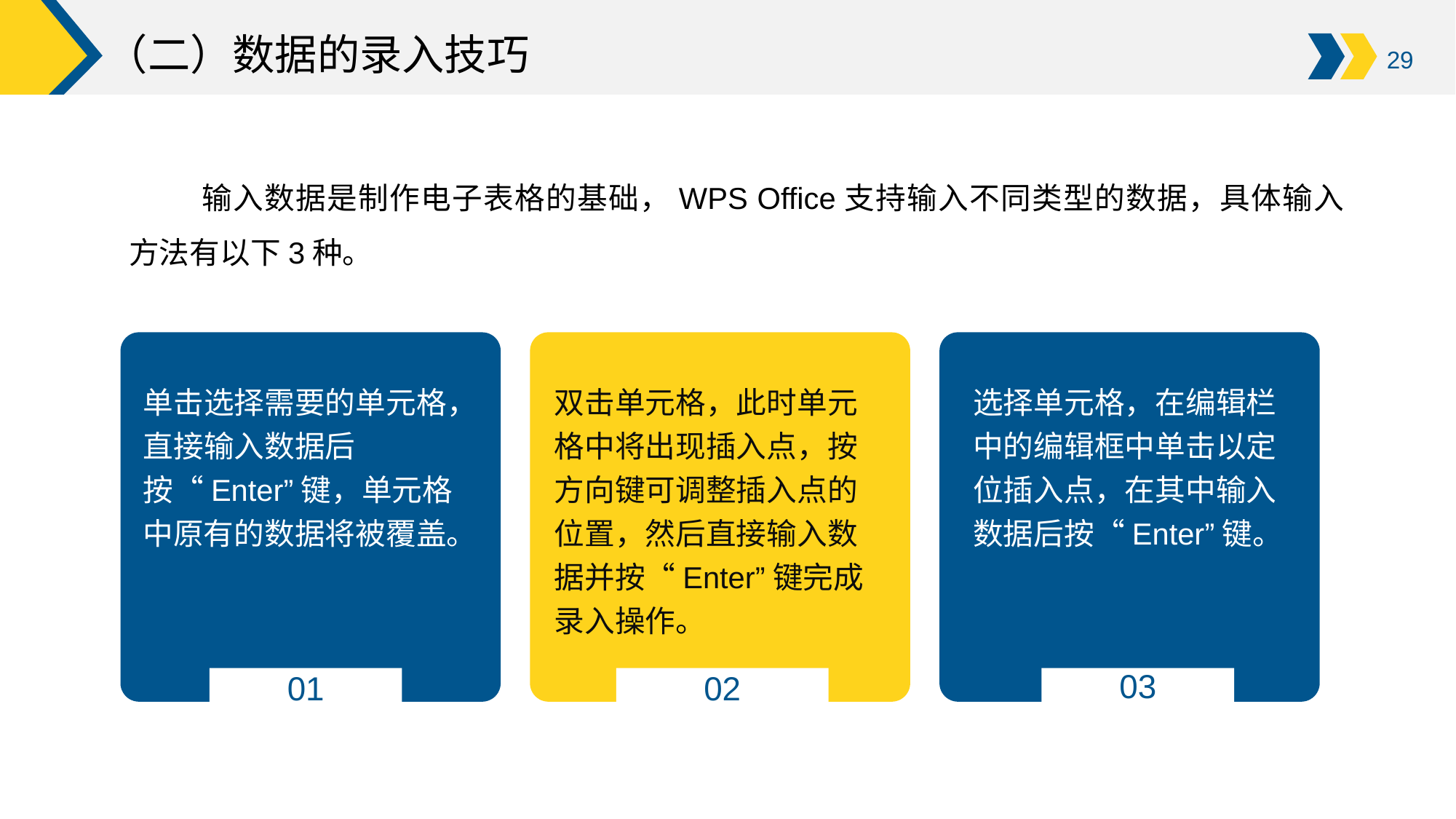

# （二）数据的录入技巧
输入数据是制作电子表格的基础，WPS Office支持输入不同类型的数据，具体输入方法有以下3种。

单击选择需要的单元格，直接输入数据后按“Enter”键，单元格中原有的数据将被覆盖。
01

双击单元格，此时单元格中将出现插入点，按方向键可调整插入点的位置，然后直接输入数据并按“Enter”键完成录入操作。
02

选择单元格，在编辑栏中的编辑框中单击以定位插入点，在其中输入数据后按“Enter”键。
03